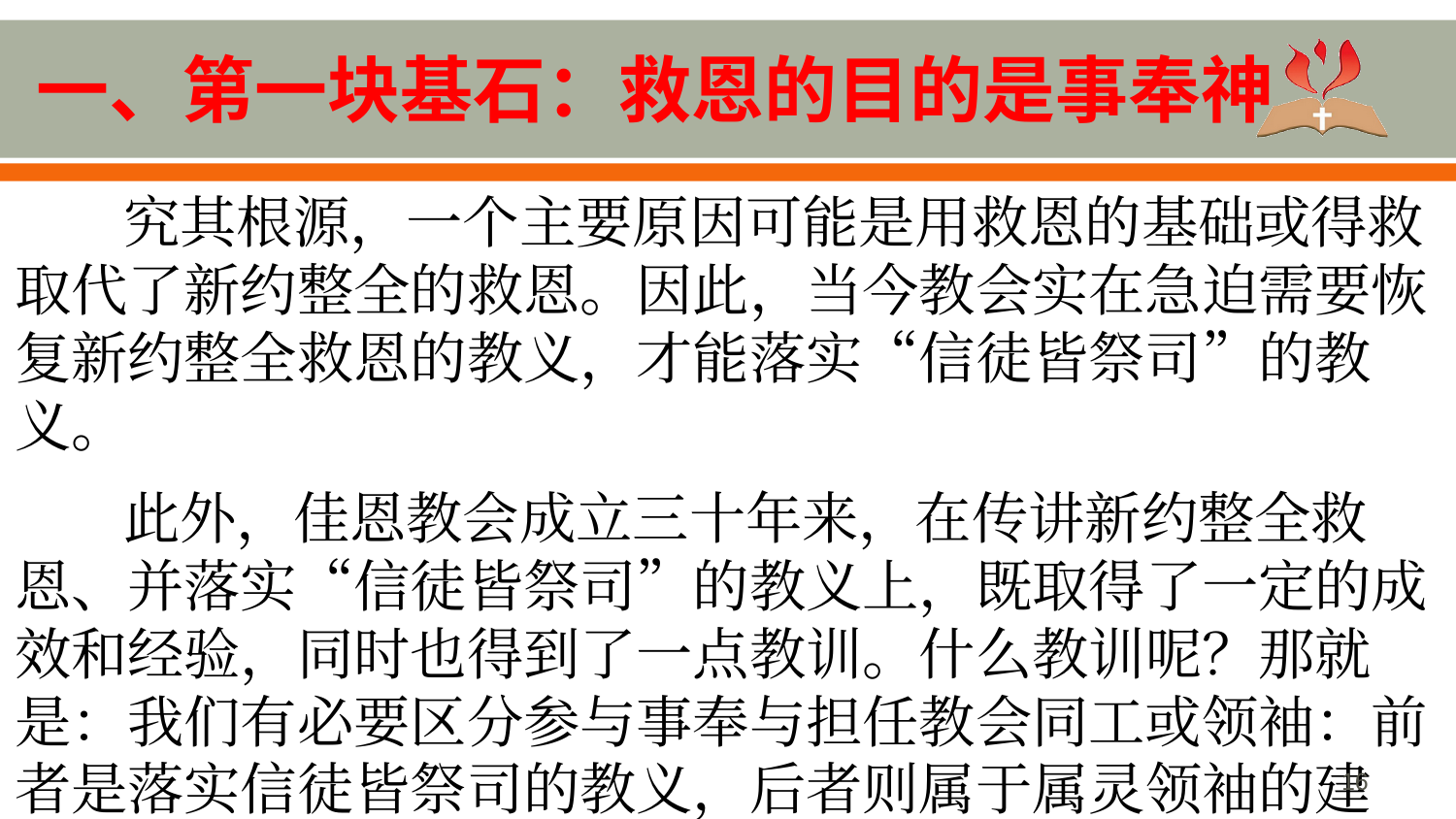

# 一、第一块基石：救恩的目的是事奉神
究其根源，一个主要原因可能是用救恩的基础或得救取代了新约整全的救恩。因此，当今教会实在急迫需要恢复新约整全救恩的教义，才能落实“信徒皆祭司”的教义。
此外，佳恩教会成立三十年来，在传讲新约整全救恩、并落实“信徒皆祭司”的教义上，既取得了一定的成效和经验，同时也得到了一点教训。什么教训呢？那就是：我们有必要区分参与事奉与担任教会同工或领袖：前者是落实信徒皆祭司的教义，后者则属于属灵领袖的建造。

16